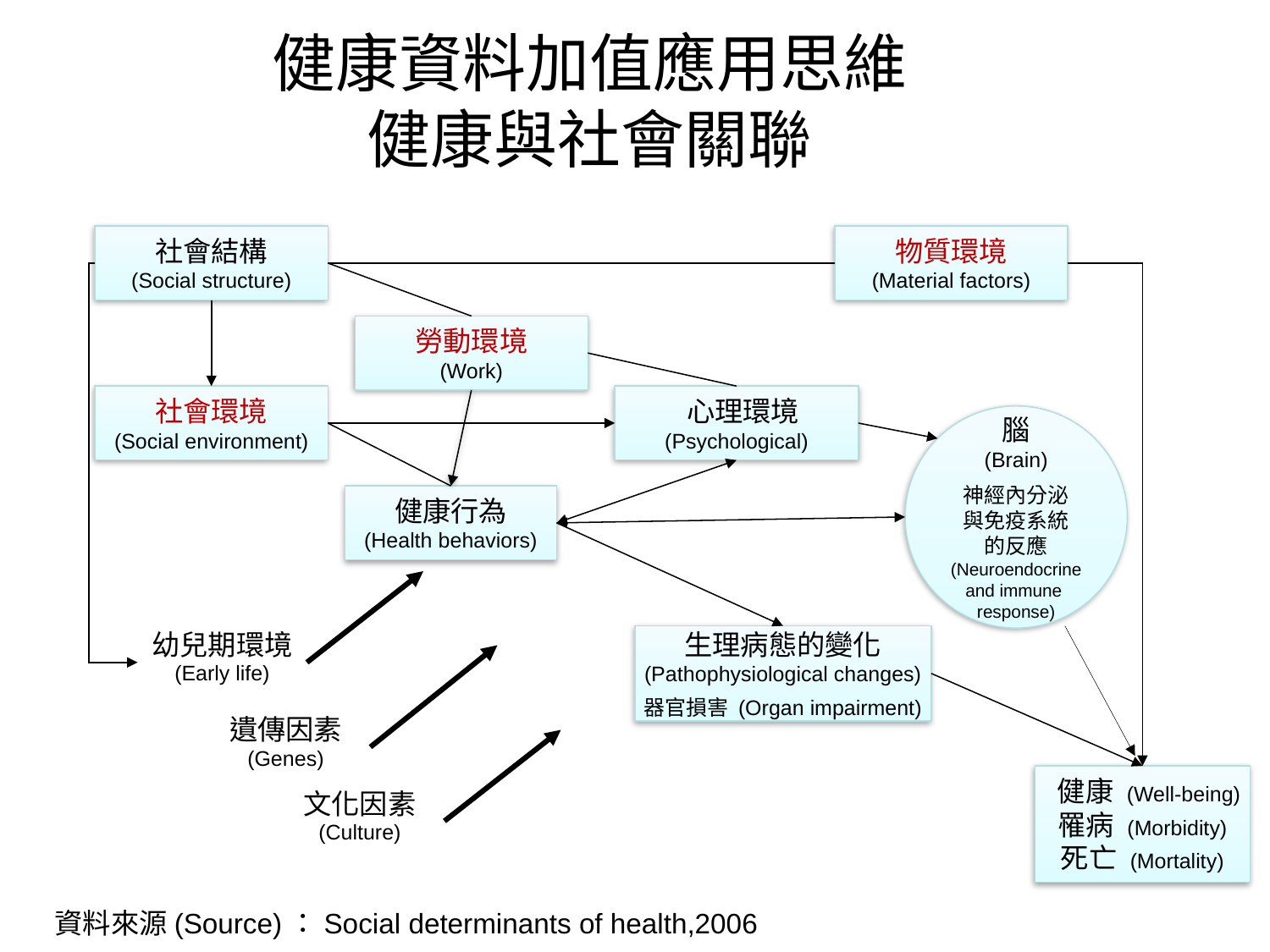

健康資料加值應用思維
健康與社會關聯
38
社會結構
(Social structure)
物質環境
(Material factors)
勞動環境
(Work)
社會環境
(Social environment)
 心理環境
(Psychological)
腦
(Brain)

神經內分泌
與免疫系統
的反應
(Neuroendocrine
and immune
response)
健康行為
(Health behaviors)
生理病態的變化
(Pathophysiological changes)

器官損害 (Organ impairment)

幼兒期環境
(Early life)
遺傳因素
(Genes)
 健康 (Well-being)
罹病 (Morbidity)
死亡 (Mortality)
文化因素
(Culture)
資料來源(Source)：Social determinants of health,2006